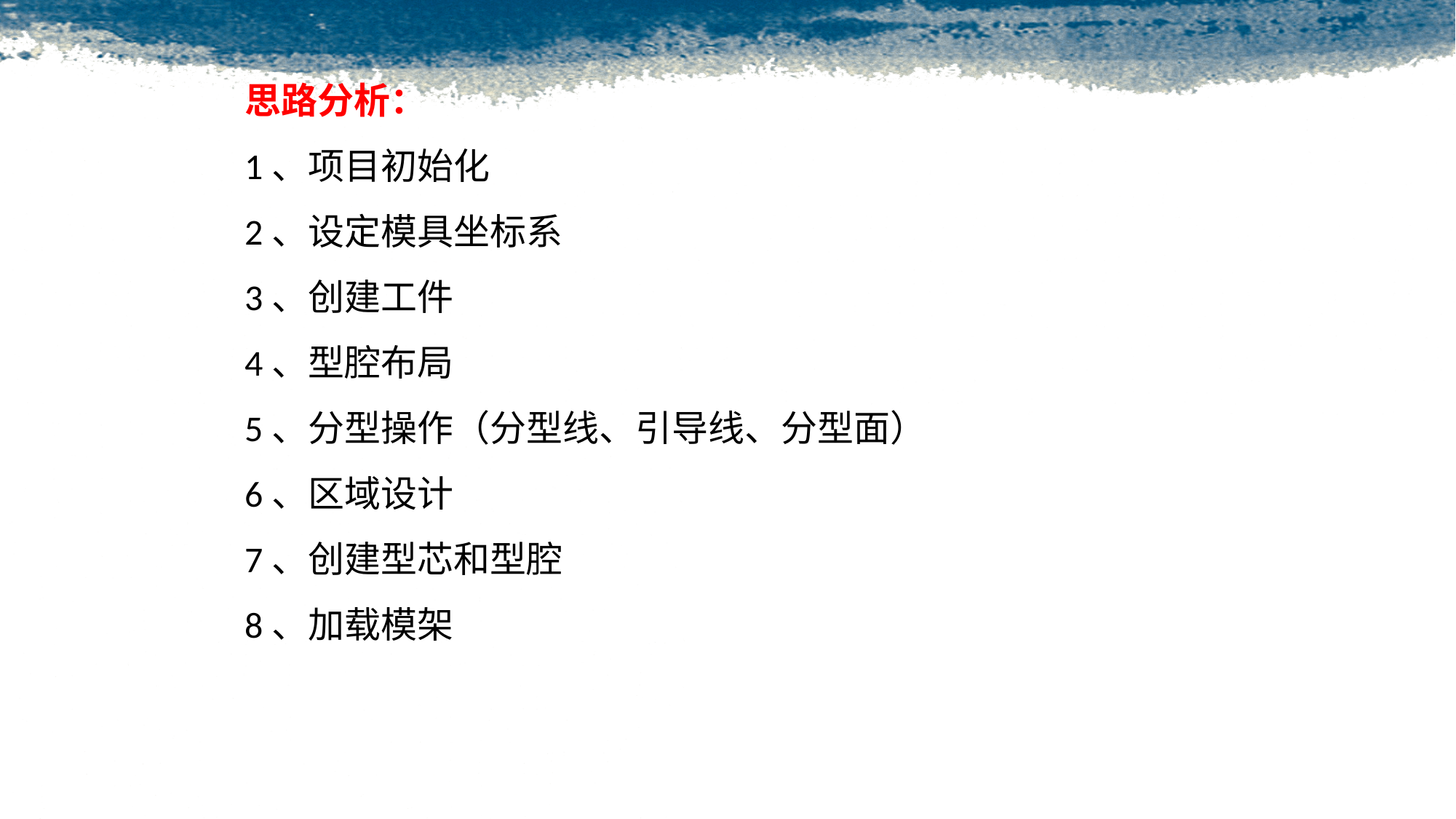

思路分析：
1、项目初始化
2、设定模具坐标系
3、创建工件
4、型腔布局
5、分型操作（分型线、引导线、分型面）
6、区域设计
7、创建型芯和型腔
8、加载模架